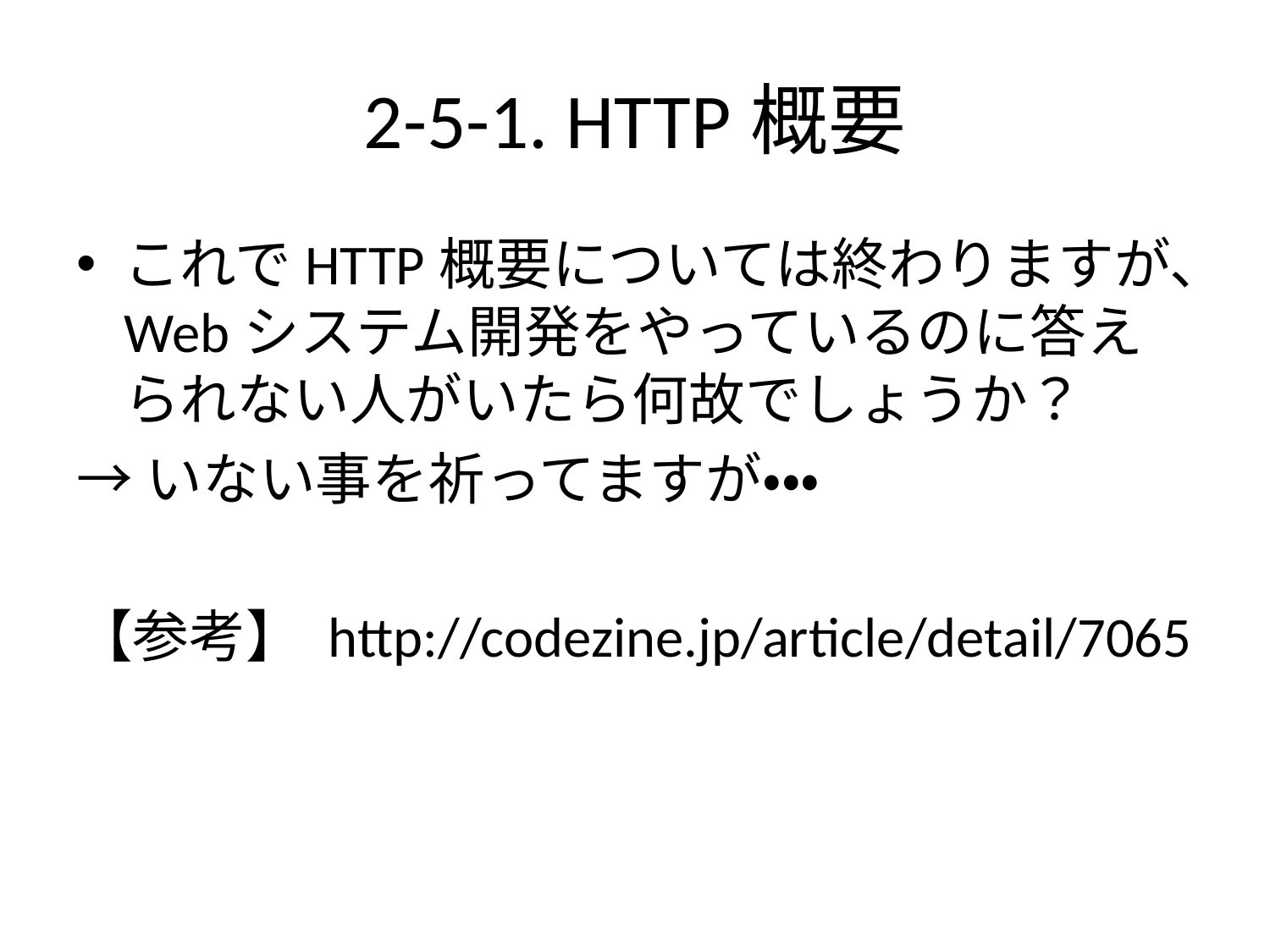

# 2-5-1. HTTP概要
これでHTTP概要については終わりますが、Webシステム開発をやっているのに答えられない人がいたら何故でしょうか？
→いない事を祈ってますが・・・

【参考】 http://codezine.jp/article/detail/7065